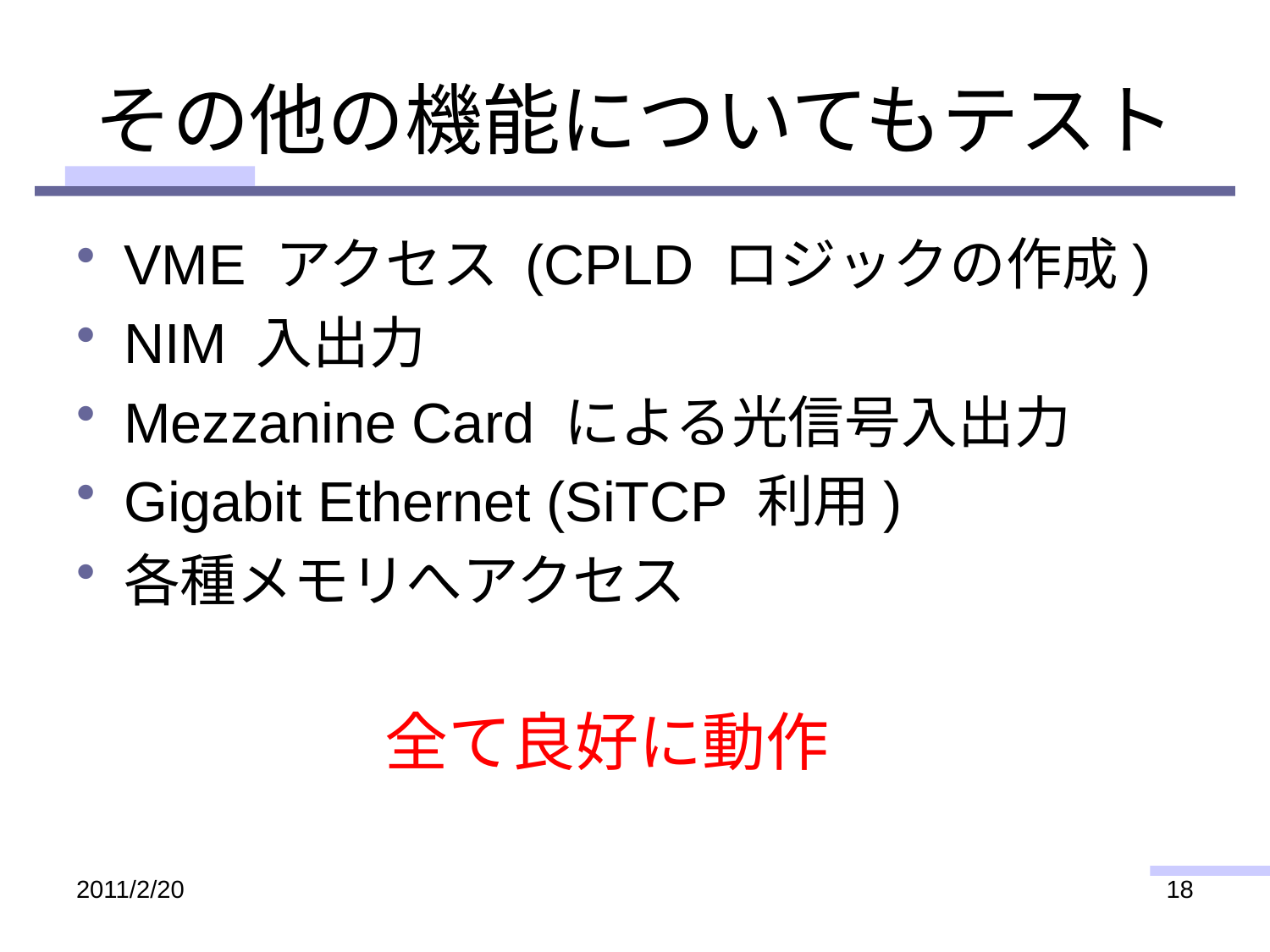

# その他の機能についてもテスト
VME アクセス (CPLD ロジックの作成)
NIM 入出力
Mezzanine Card による光信号入出力
Gigabit Ethernet (SiTCP 利用)
各種メモリへアクセス

全て良好に動作
2011/2/20
18